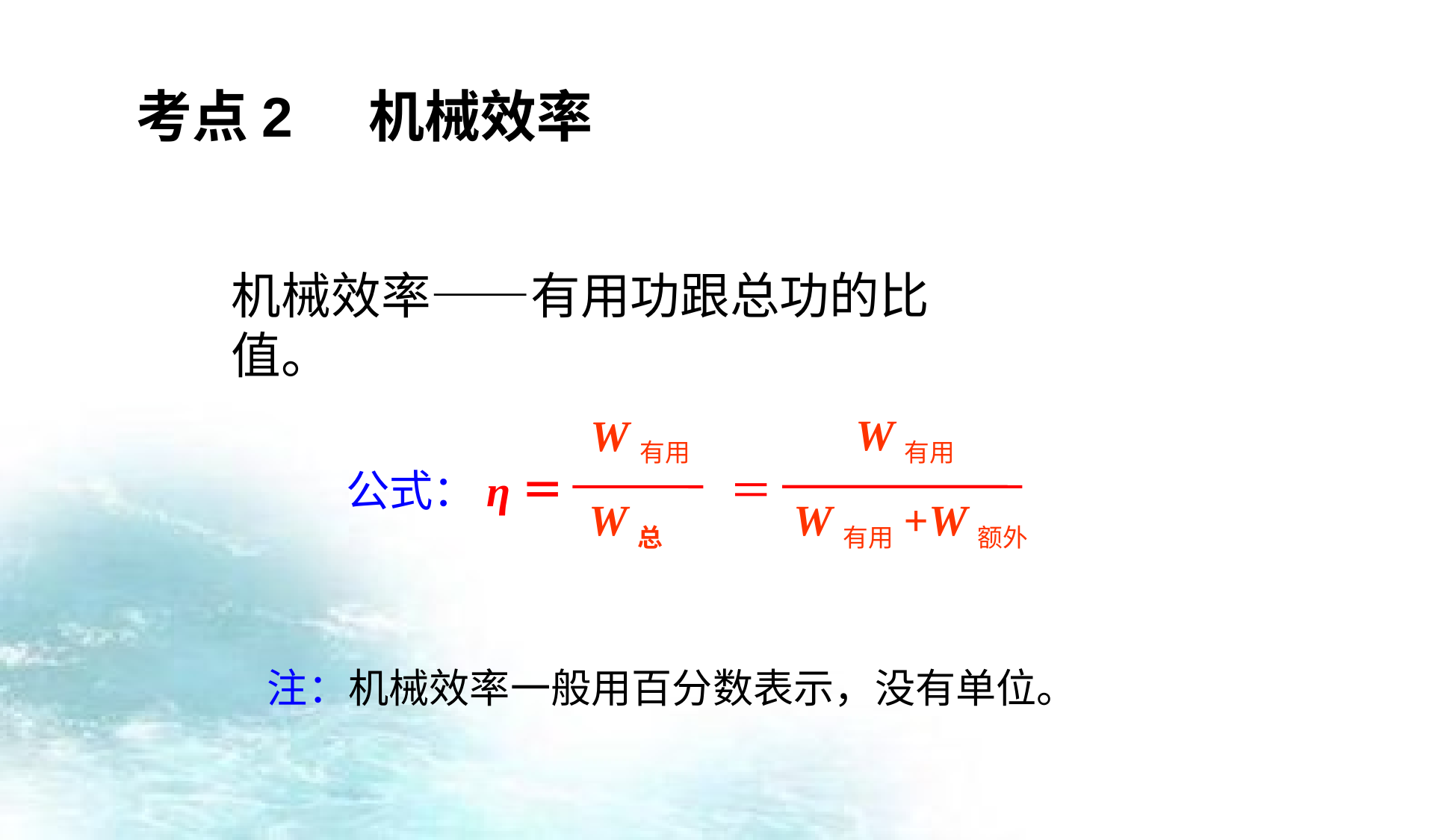

考点2    机械效率
机械效率——有用功跟总功的比值。
W有用

W有用+W额外
W有用
公式：η＝
＝

W总
注：机械效率一般用百分数表示，没有单位。